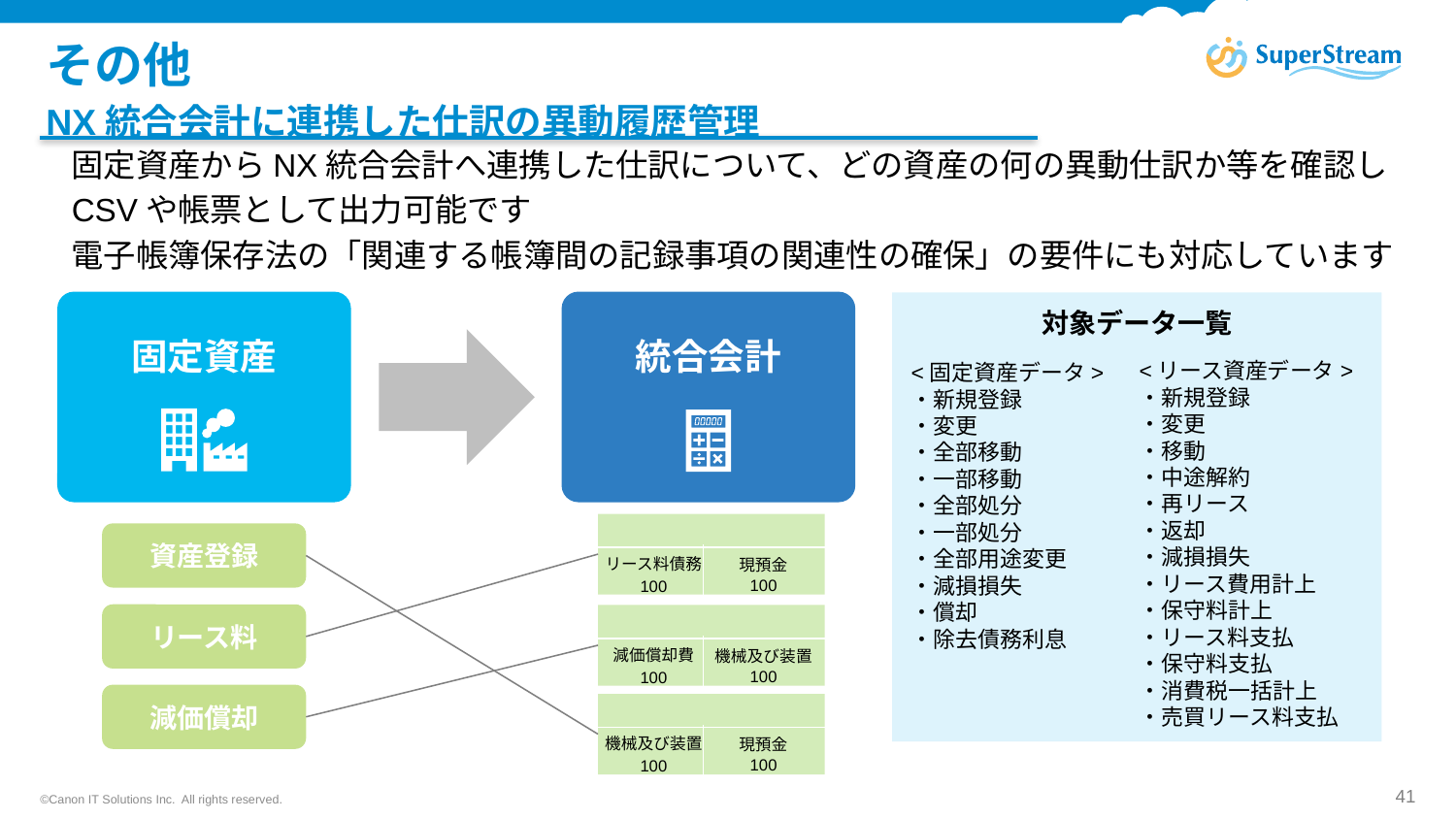

# その他
NX統合会計に連携した仕訳の異動履歴管理
固定資産からNX統合会計へ連携した仕訳について、どの資産の何の異動仕訳か等を確認し
CSVや帳票として出力可能です
電子帳簿保存法の「関連する帳簿間の記録事項の関連性の確保」の要件にも対応しています

固定資産

統合会計

対象データ一覧
<リース資産データ>
・新規登録
・変更
・移動
・中途解約
・再リース
・返却
・減損損失
・リース費用計上
・保守料計上
・リース料支払
・保守料支払
・消費税一括計上
・売買リース料支払
<固定資産データ>
・新規登録
・変更
・全部移動
・一部移動
・全部処分
・一部処分
・全部用途変更
・減損損失
・償却
・除去債務利息

リース料債務
100
現預金
100
資産登録
リース料

減価償却費
100
機械及び装置
100
減価償却

機械及び装置
100
現預金
100
©Canon IT Solutions Inc.  All rights reserved.
41